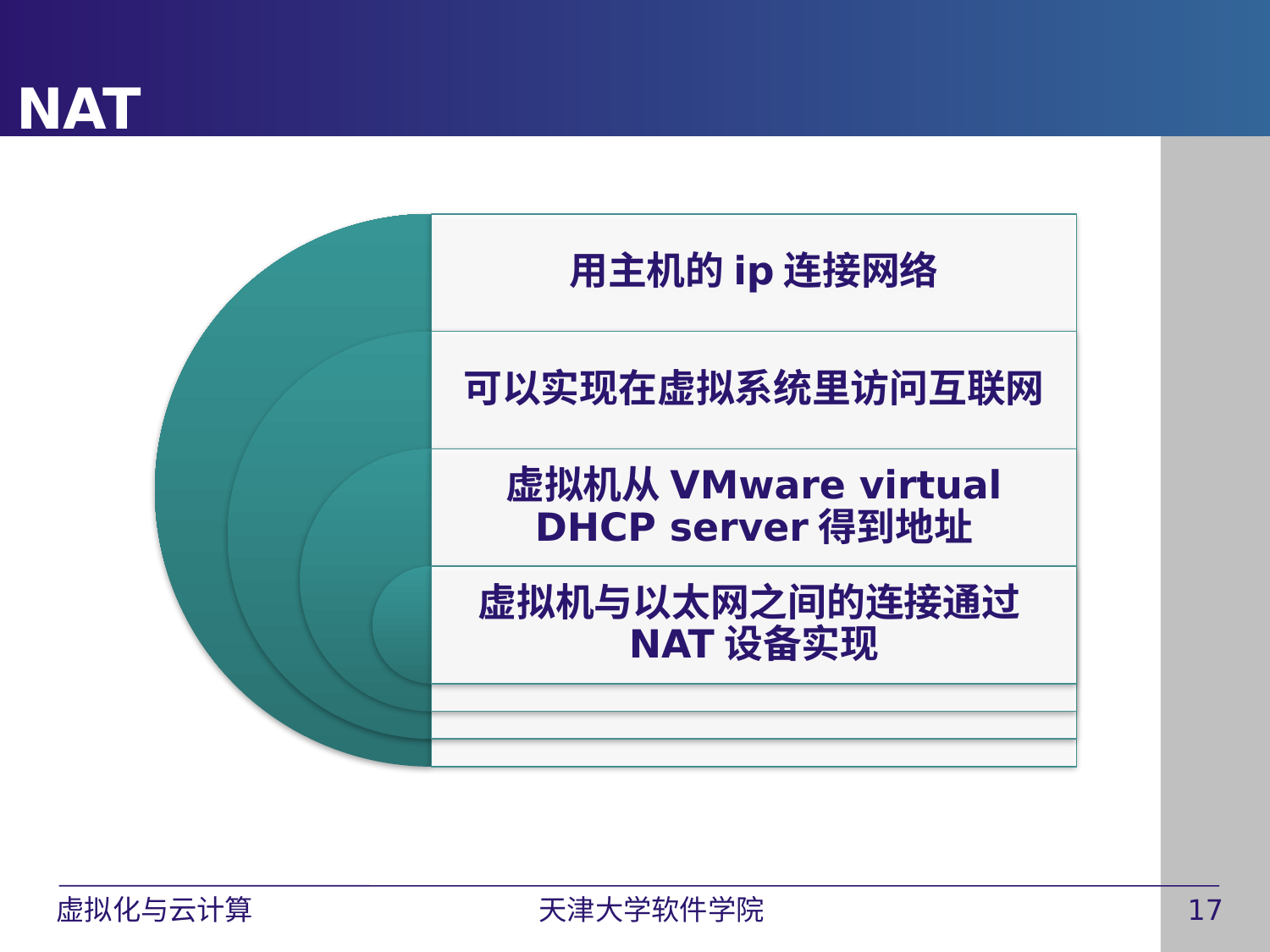

# NAT
用主机的ip连接网络
可以实现在虚拟系统里访问互联网
虚拟机从VMware virtual DHCP server得到地址
虚拟机与以太网之间的连接通过NAT设备实现